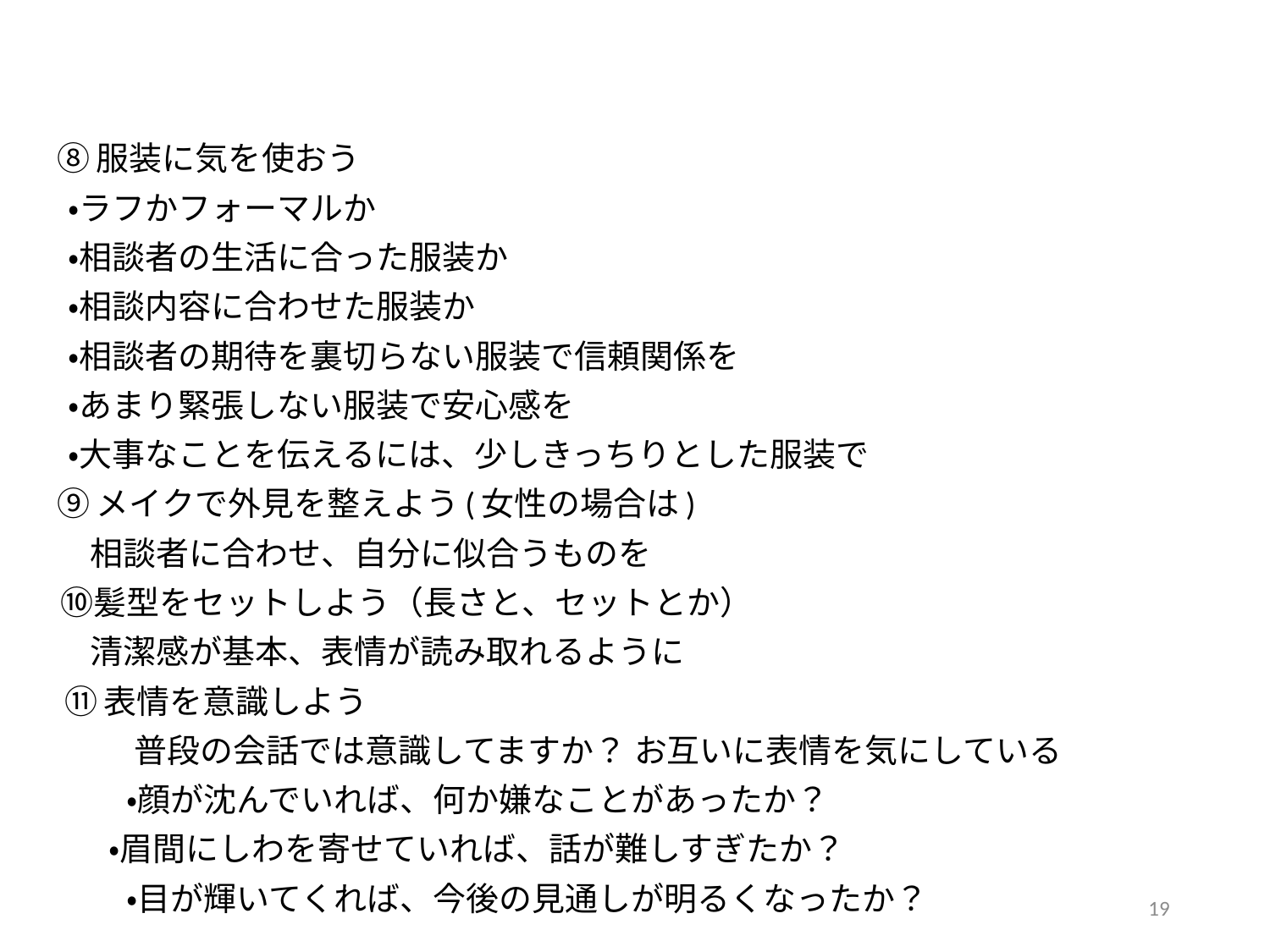

⑧服装に気を使おう
　 ・ラフかフォーマルか
　 ・相談者の生活に合った服装か
　 ・相談内容に合わせた服装か
　 ・相談者の期待を裏切らない服装で信頼関係を
　 ・あまり緊張しない服装で安心感を
　 ・大事なことを伝えるには、少しきっちりとした服装で
    ⑨メイクで外見を整えよう(女性の場合は)
　    相談者に合わせ、自分に似合うものを
　⑩髪型をセットしよう（長さと、セットとか）
　    清潔感が基本、表情が読み取れるように
     ⑪表情を意識しよう
　　　 普段の会話では意識してますか？ お互いに表情を気にしている
　　　・顔が沈んでいれば、何か嫌なことがあったか？
　　  ・眉間にしわを寄せていれば、話が難しすぎたか？
　　　・目が輝いてくれば、今後の見通しが明るくなったか？

19